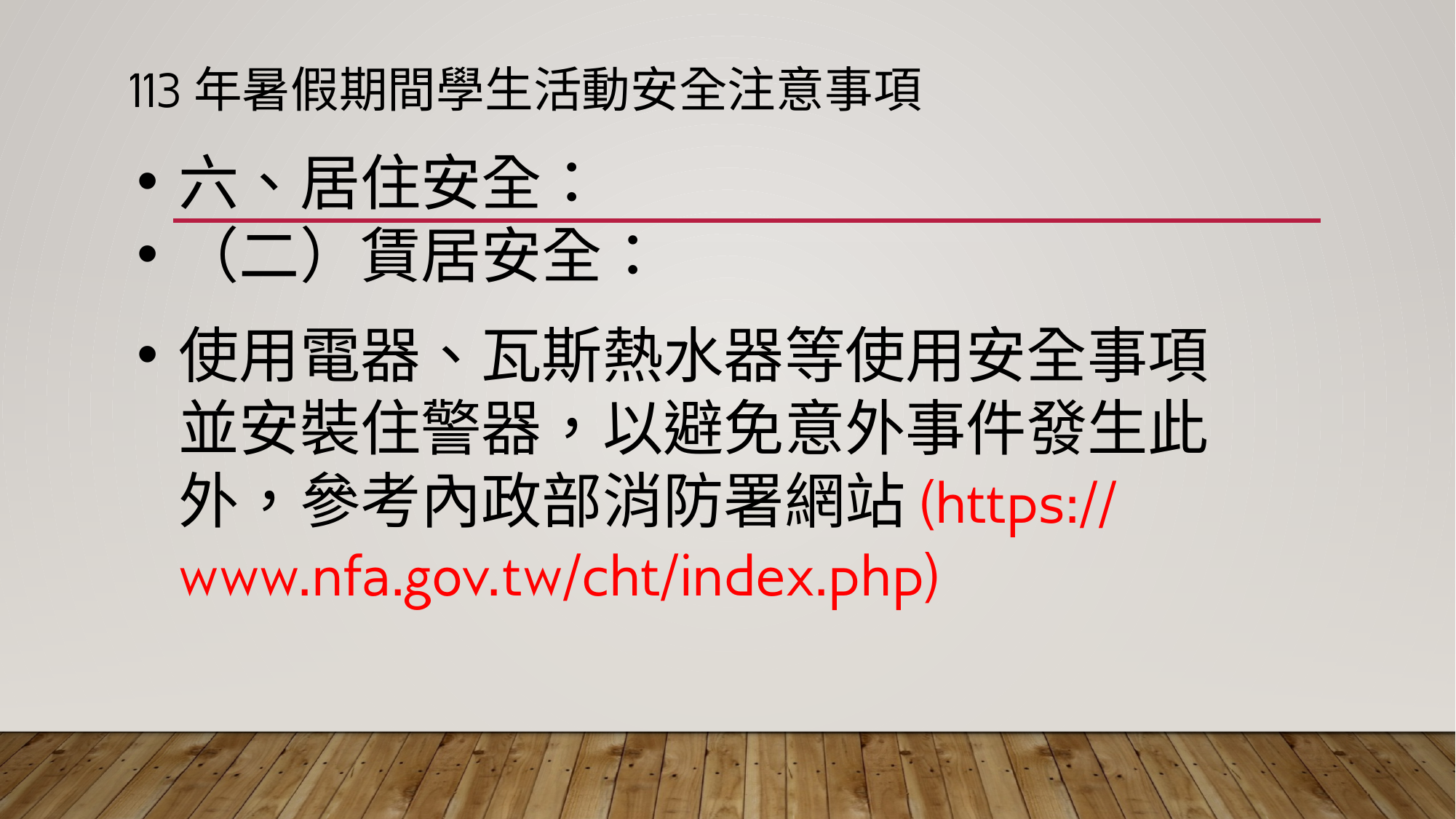

# 113年暑假期間學生活動安全注意事項
六、居住安全：
（二）賃居安全：
使用電器、瓦斯熱水器等使用安全事項並安裝住警器，以避免意外事件發生此外，參考內政部消防署網站(https://www.nfa.gov.tw/cht/index.php)